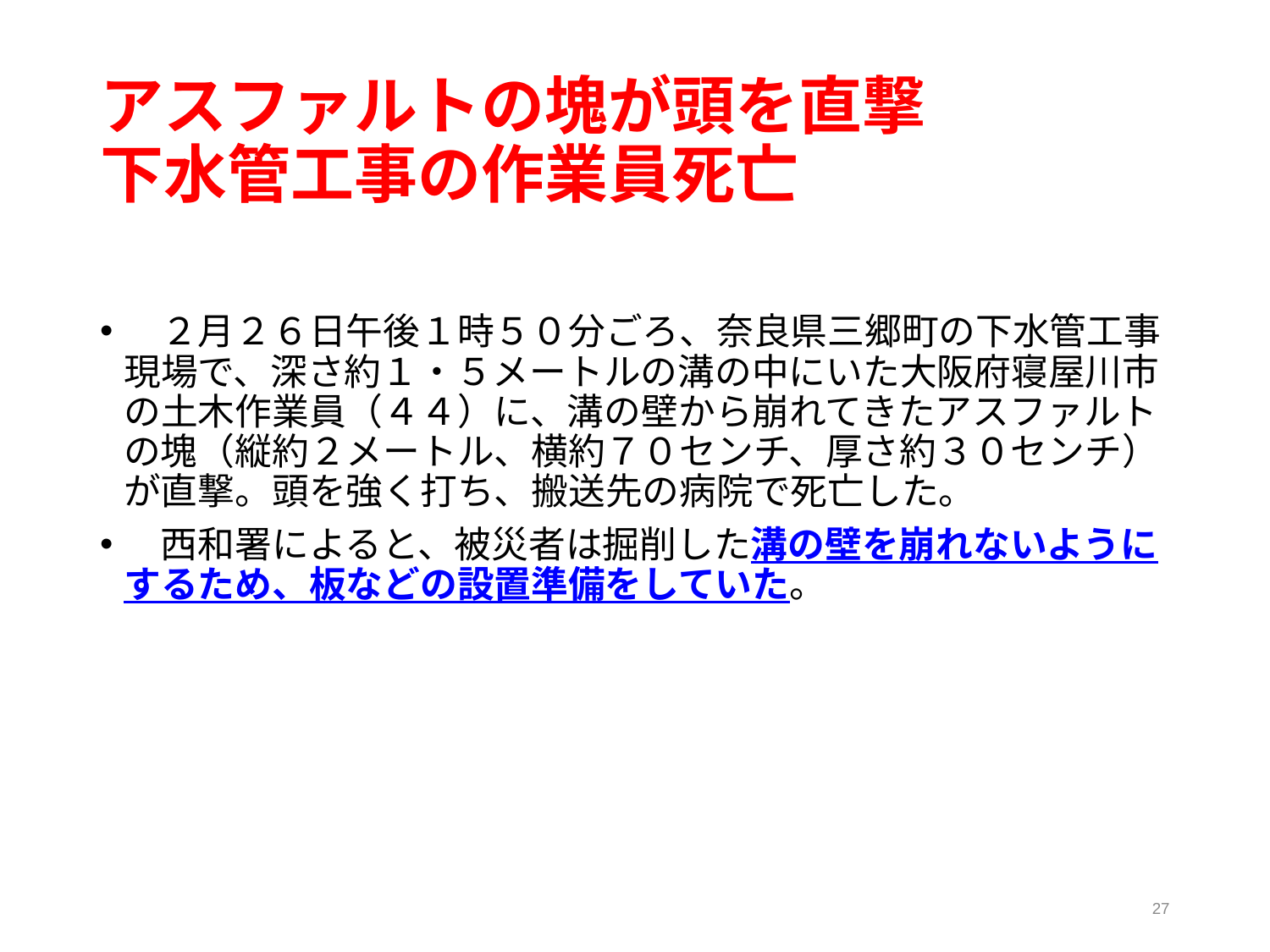

# アスファルトの塊が頭を直撃　 下水管工事の作業員死亡

　２月２６日午後１時５０分ごろ、奈良県三郷町の下水管工事現場で、深さ約１・５メートルの溝の中にいた大阪府寝屋川市の土木作業員（４４）に、溝の壁から崩れてきたアスファルトの塊（縦約２メートル、横約７０センチ、厚さ約３０センチ）が直撃。頭を強く打ち、搬送先の病院で死亡した。
　西和署によると、被災者は掘削した溝の壁を崩れないようにするため、板などの設置準備をしていた。

27